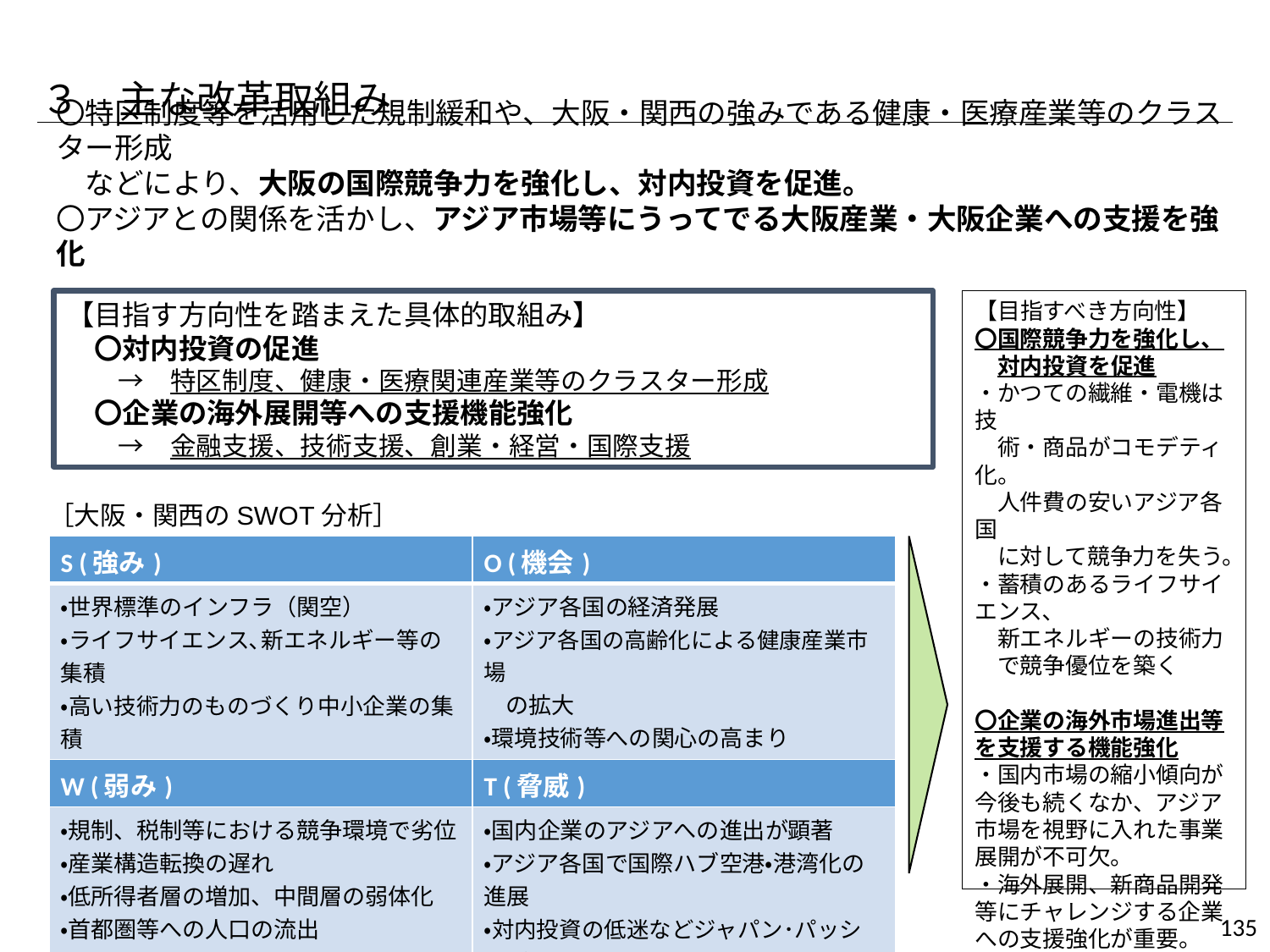

３　主な改革取組み
〇特区制度等を活用した規制緩和や、大阪・関西の強みである健康・医療産業等のクラスター形成
　などにより、大阪の国際競争力を強化し、対内投資を促進。
〇アジアとの関係を活かし、アジア市場等にうってでる大阪産業・大阪企業への支援を強化
【目指す方向性を踏まえた具体的取組み】
　〇対内投資の促進
　　→　特区制度、健康・医療関連産業等のクラスター形成
　〇企業の海外展開等への支援機能強化
　　→　金融支援、技術支援、創業・経営・国際支援
【目指すべき方向性】
〇国際競争力を強化し、
　対内投資を促進
・かつての繊維・電機は技
　術・商品がコモデティ化。
　人件費の安いアジア各国
　に対して競争力を失う。
・蓄積のあるライフサイエンス､
　新エネルギーの技術力
　で競争優位を築く

〇企業の海外市場進出等を支援する機能強化
・国内市場の縮小傾向が今後も続くなか、アジア市場を視野に入れた事業展開が不可欠。
・海外展開、新商品開発等にチャレンジする企業への支援強化が重要。
［大阪・関西のSWOT分析］
| S (強み) | O (機会) |
| --- | --- |
| ・世界標準のインフラ（関空） ・ライフサイエンス､新エネルギー等の集積 ・高い技術力のものづくり中小企業の集積 ・高水準な大学・研究機関の集積 | ・アジア各国の経済発展 ・アジア各国の高齢化による健康産業市場 　の拡大 ・環境技術等への関心の高まり |
| W (弱み) | T (脅威) |
| ・規制、税制等における競争環境で劣位 ・産業構造転換の遅れ ・低所得者層の増加、中間層の弱体化 ・首都圏等への人口の流出 | ・国内企業のアジアへの進出が顕著 ・アジア各国で国際ハブ空港・港湾化の進展 ・対内投資の低迷などジャパン･パッシング |

135